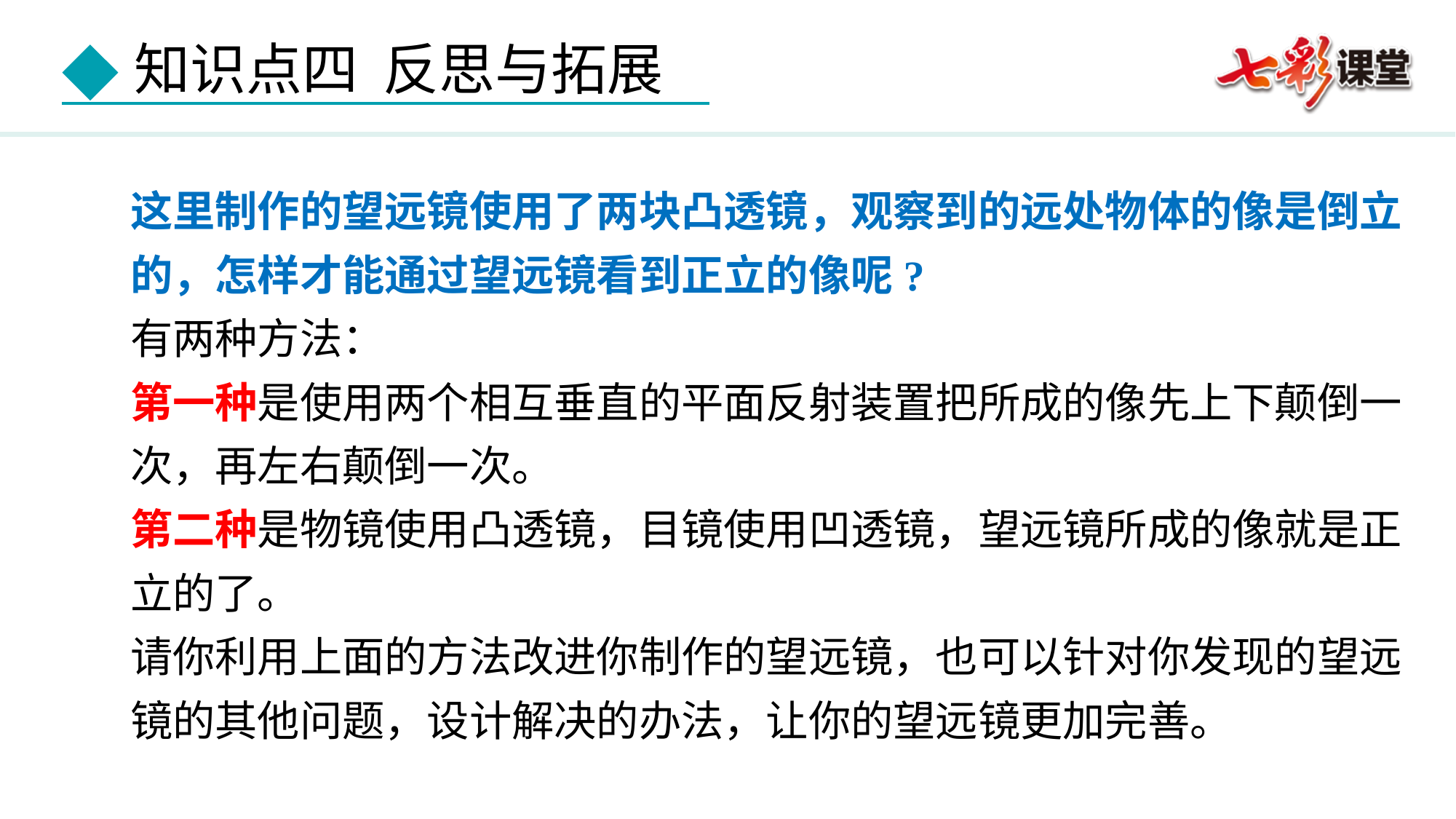

这里制作的望远镜使用了两块凸透镜，观察到的远处物体的像是倒立的，怎样才能通过望远镜看到正立的像呢?
有两种方法：
第一种是使用两个相互垂直的平面反射装置把所成的像先上下颠倒一次，再左右颠倒一次。
第二种是物镜使用凸透镜，目镜使用凹透镜，望远镜所成的像就是正立的了。
请你利用上面的方法改进你制作的望远镜，也可以针对你发现的望远镜的其他问题，设计解决的办法，让你的望远镜更加完善。